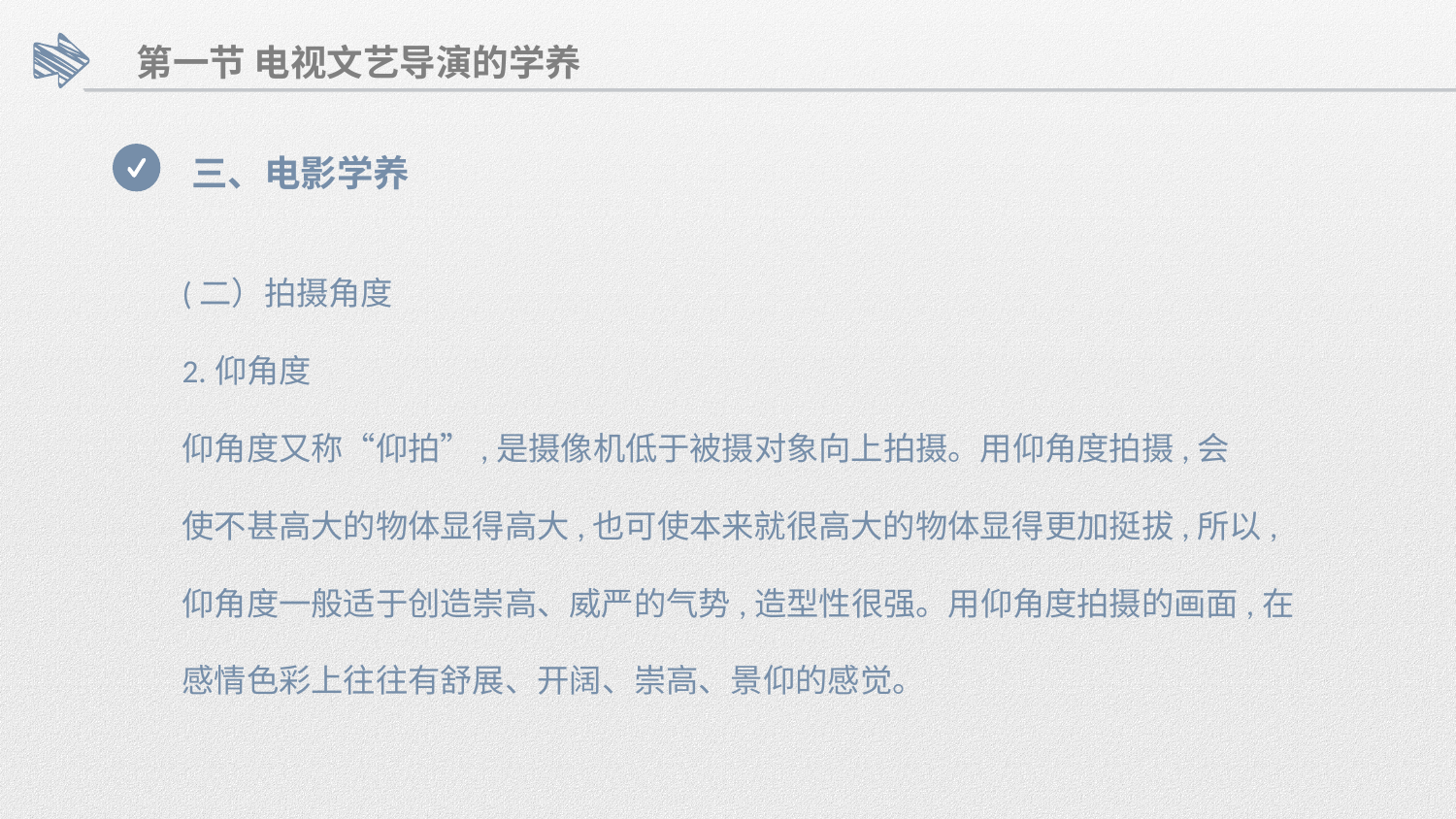

第一节 电视文艺导演的学养
三、电影学养

(二）拍摄角度
2.仰角度
仰角度又称“仰拍”,是摄像机低于被摄对象向上拍摄。用仰角度拍摄,会
使不甚高大的物体显得高大,也可使本来就很高大的物体显得更加挺拔,所以,
仰角度一般适于创造崇高、威严的气势,造型性很强。用仰角度拍摄的画面,在
感情色彩上往往有舒展、开阔、崇高、景仰的感觉。